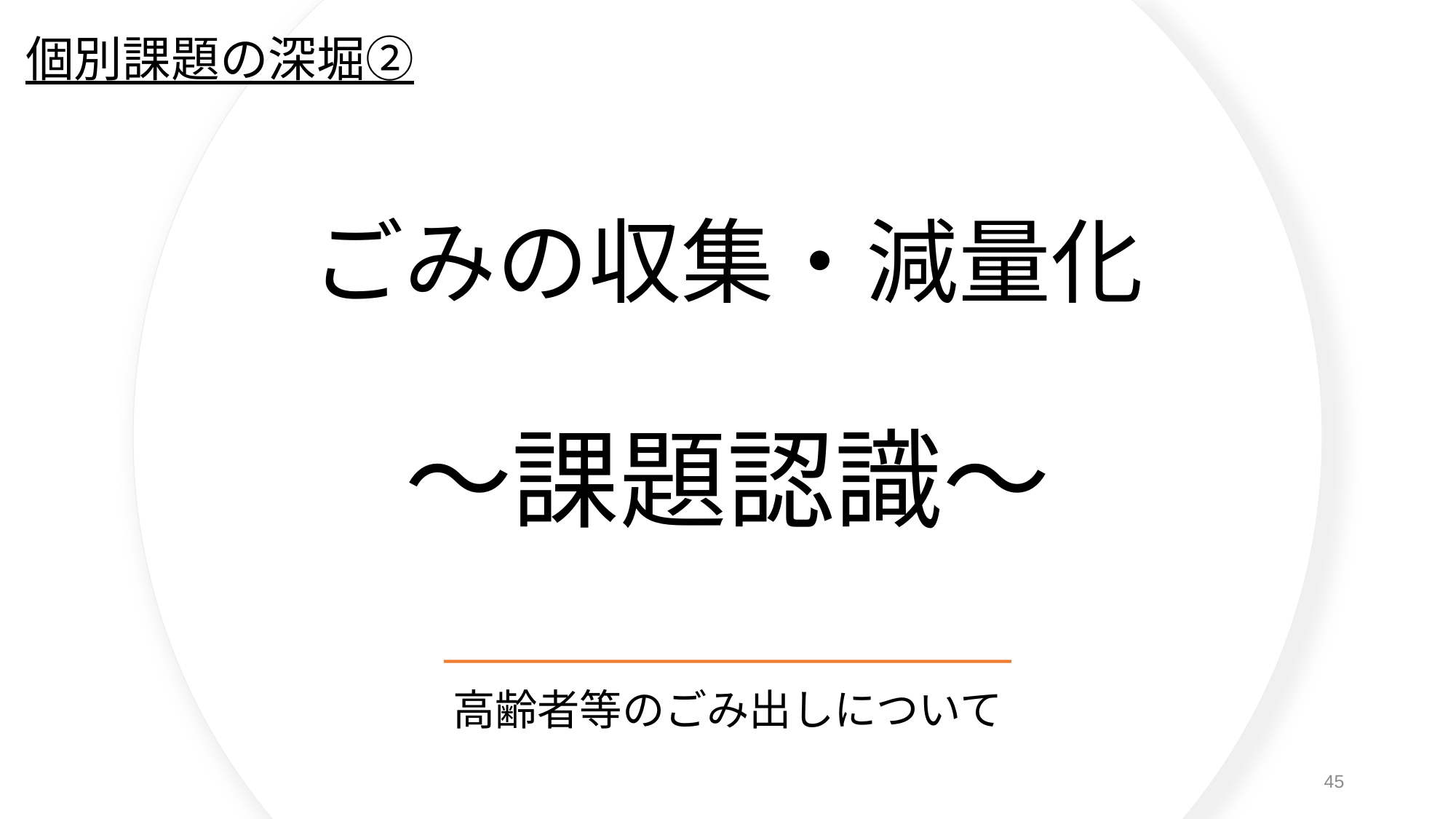

個別課題の深堀②

ごみの収集・減量化
～課題認識～

高齢者等のごみ出しについて
45